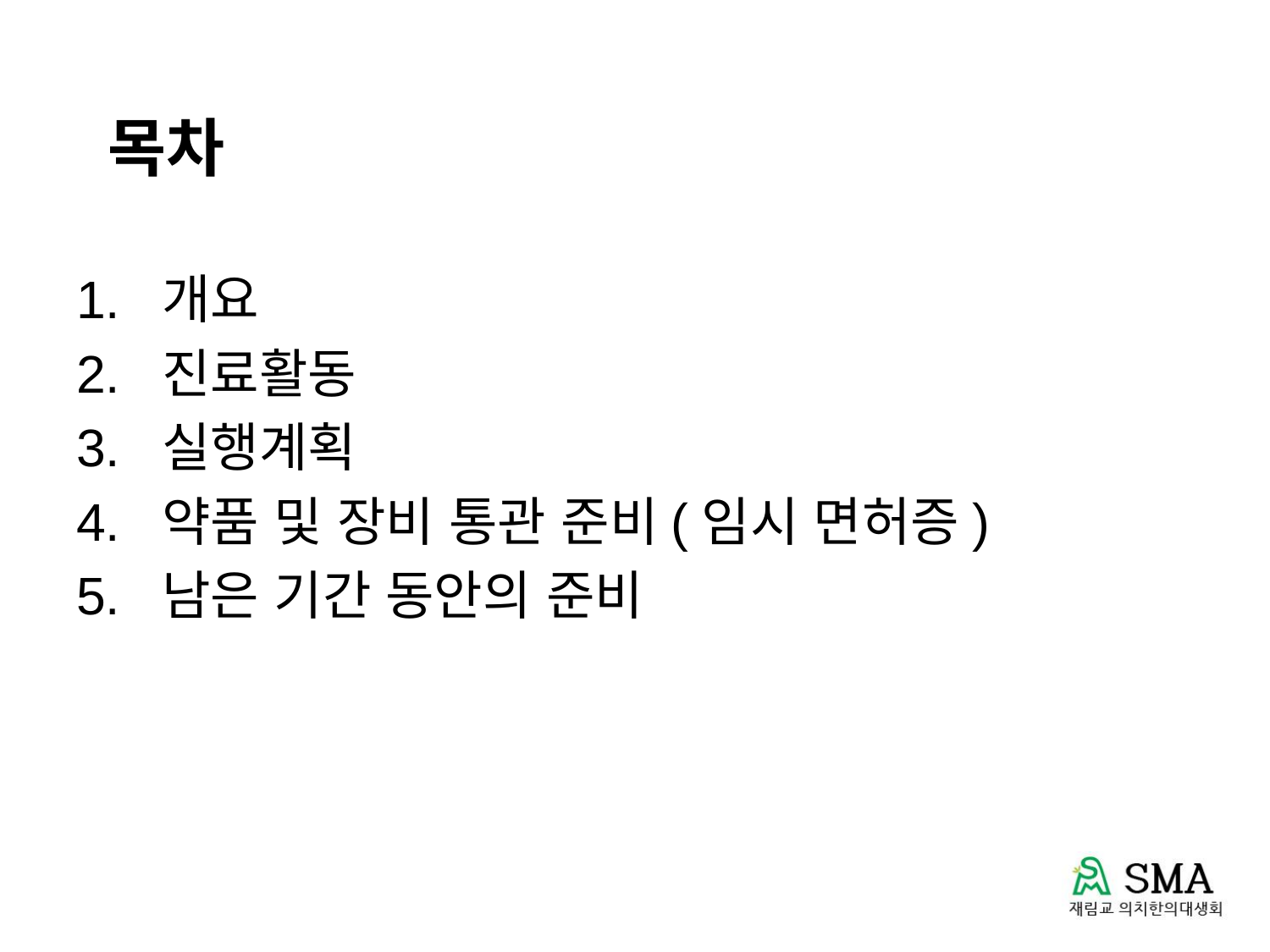

# 목차
1.  개요
2.  진료활동
3.  실행계획
4.  약품 및 장비 통관 준비(임시 면허증)
5.  남은 기간 동안의 준비